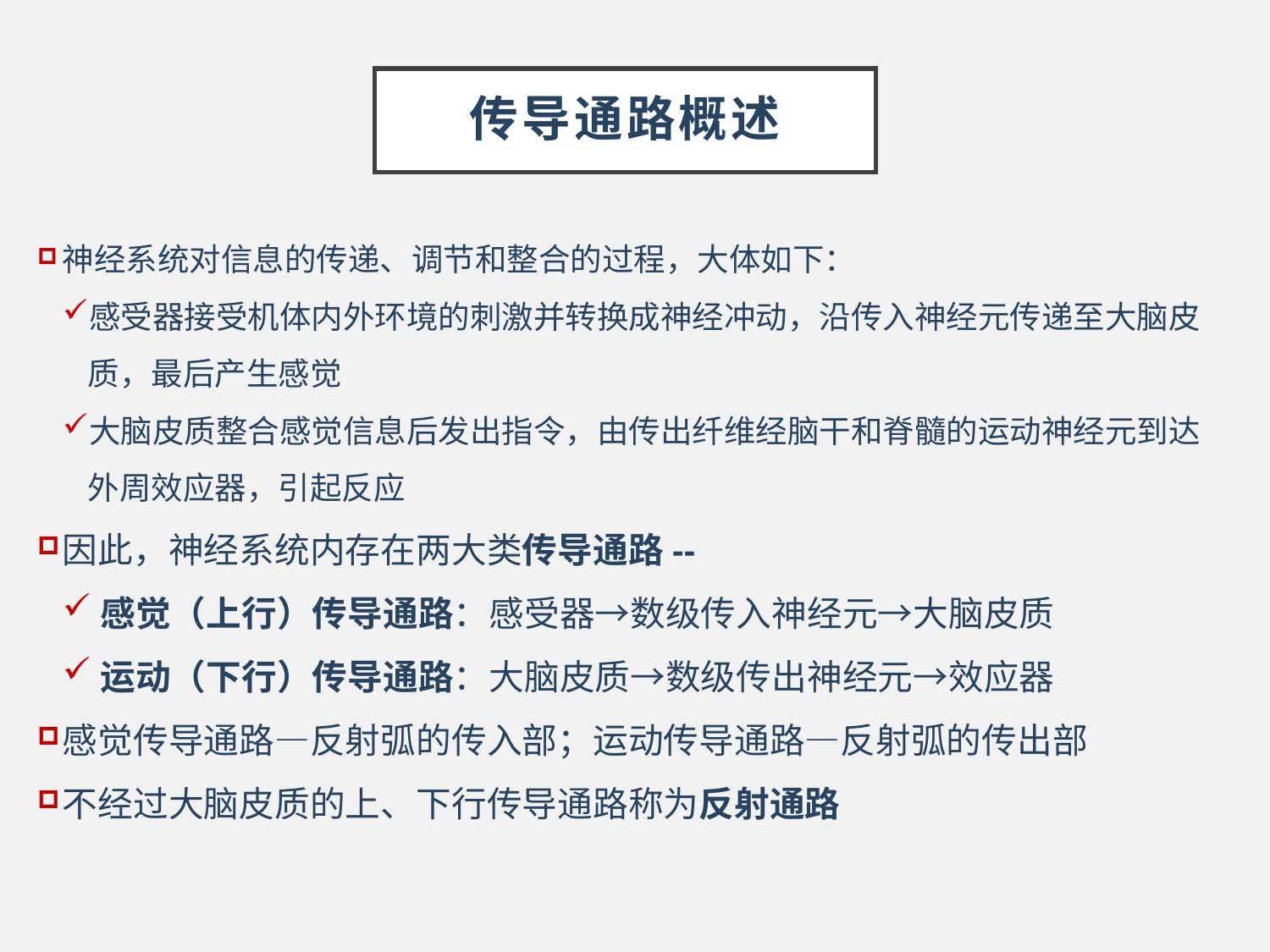

# 传导通路概述
神经系统对信息的传递、调节和整合的过程，大体如下：
感受器接受机体内外环境的刺激并转换成神经冲动，沿传入神经元传递至大脑皮质，最后产生感觉
大脑皮质整合感觉信息后发出指令，由传出纤维经脑干和脊髓的运动神经元到达外周效应器，引起反应
因此，神经系统内存在两大类传导通路--
感觉（上行）传导通路：感受器→数级传入神经元→大脑皮质
运动（下行）传导通路：大脑皮质→数级传出神经元→效应器
感觉传导通路—反射弧的传入部；运动传导通路—反射弧的传出部
不经过大脑皮质的上、下行传导通路称为反射通路